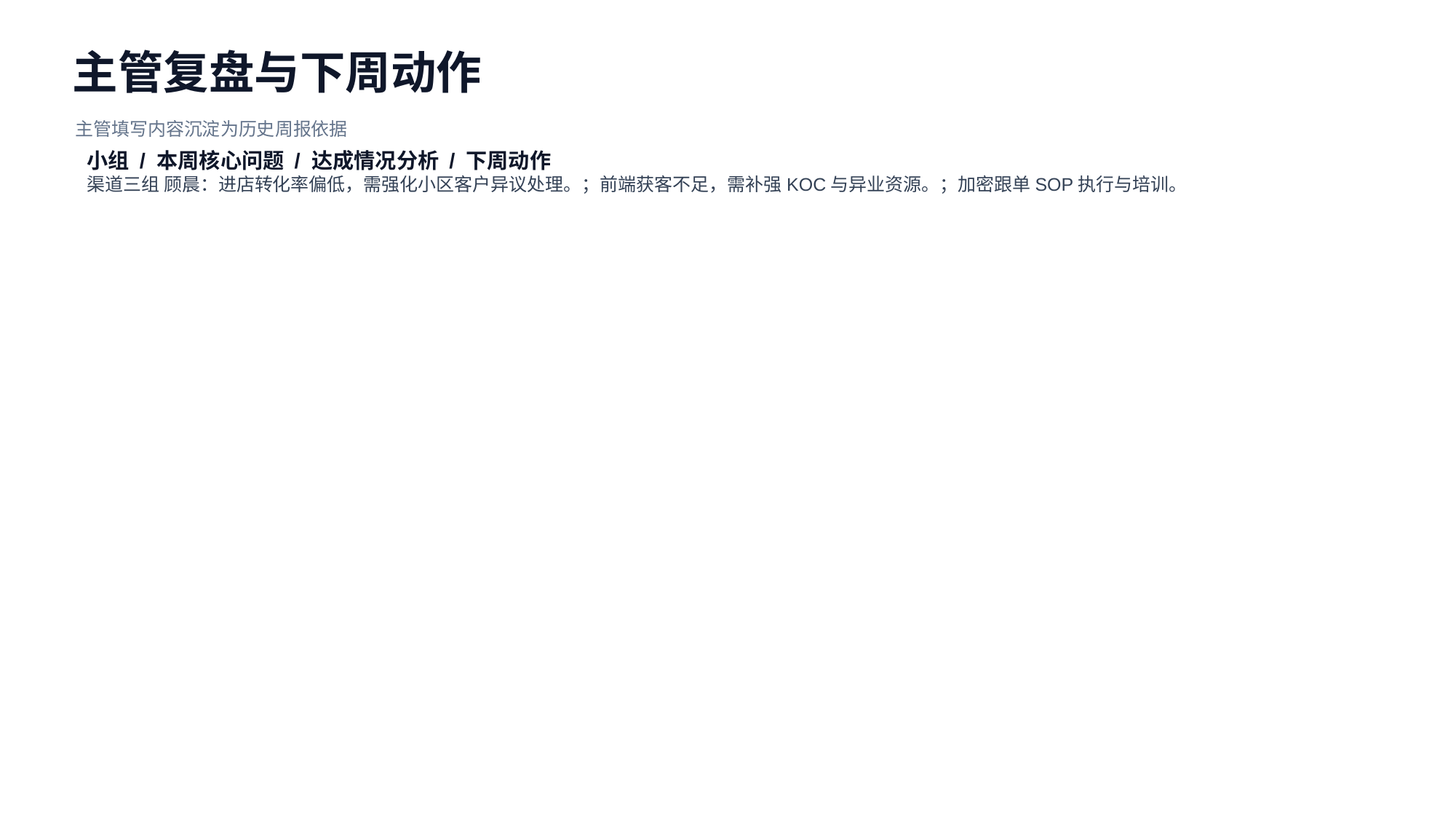

主管复盘与下周动作
主管填写内容沉淀为历史周报依据
小组 / 本周核心问题 / 达成情况分析 / 下周动作
渠道三组 顾晨：进店转化率偏低，需强化小区客户异议处理。；前端获客不足，需补强KOC与异业资源。；加密跟单SOP执行与培训。